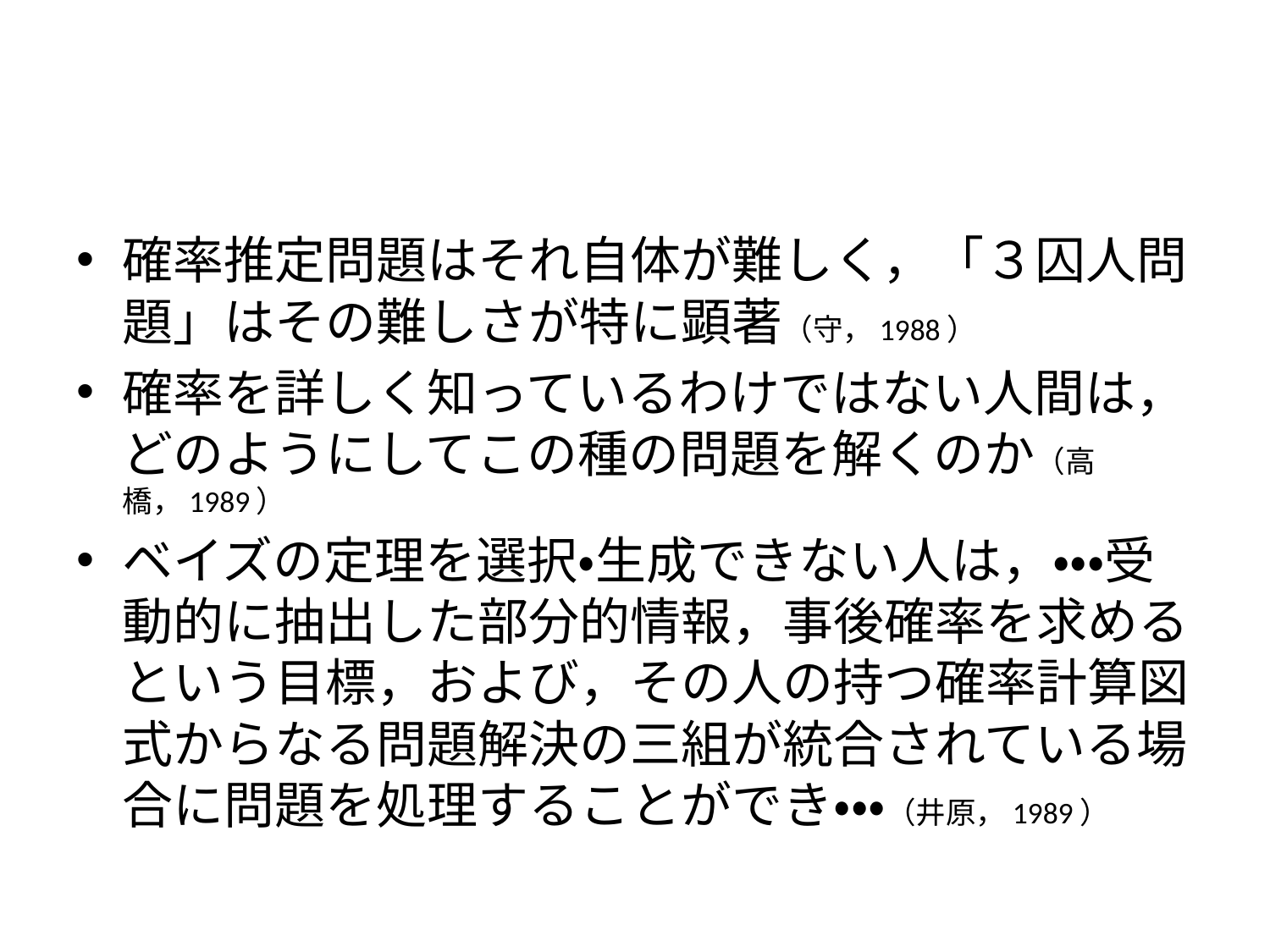

#
確率推定問題はそれ自体が難しく，「３囚人問題」はその難しさが特に顕著（守，1988）
確率を詳しく知っているわけではない人間は，どのようにしてこの種の問題を解くのか（高橋，1989）
ベイズの定理を選択・生成できない人は，・・・受動的に抽出した部分的情報，事後確率を求めるという目標，および，その人の持つ確率計算図式からなる問題解決の三組が統合されている場合に問題を処理することができ・・・（井原，1989）